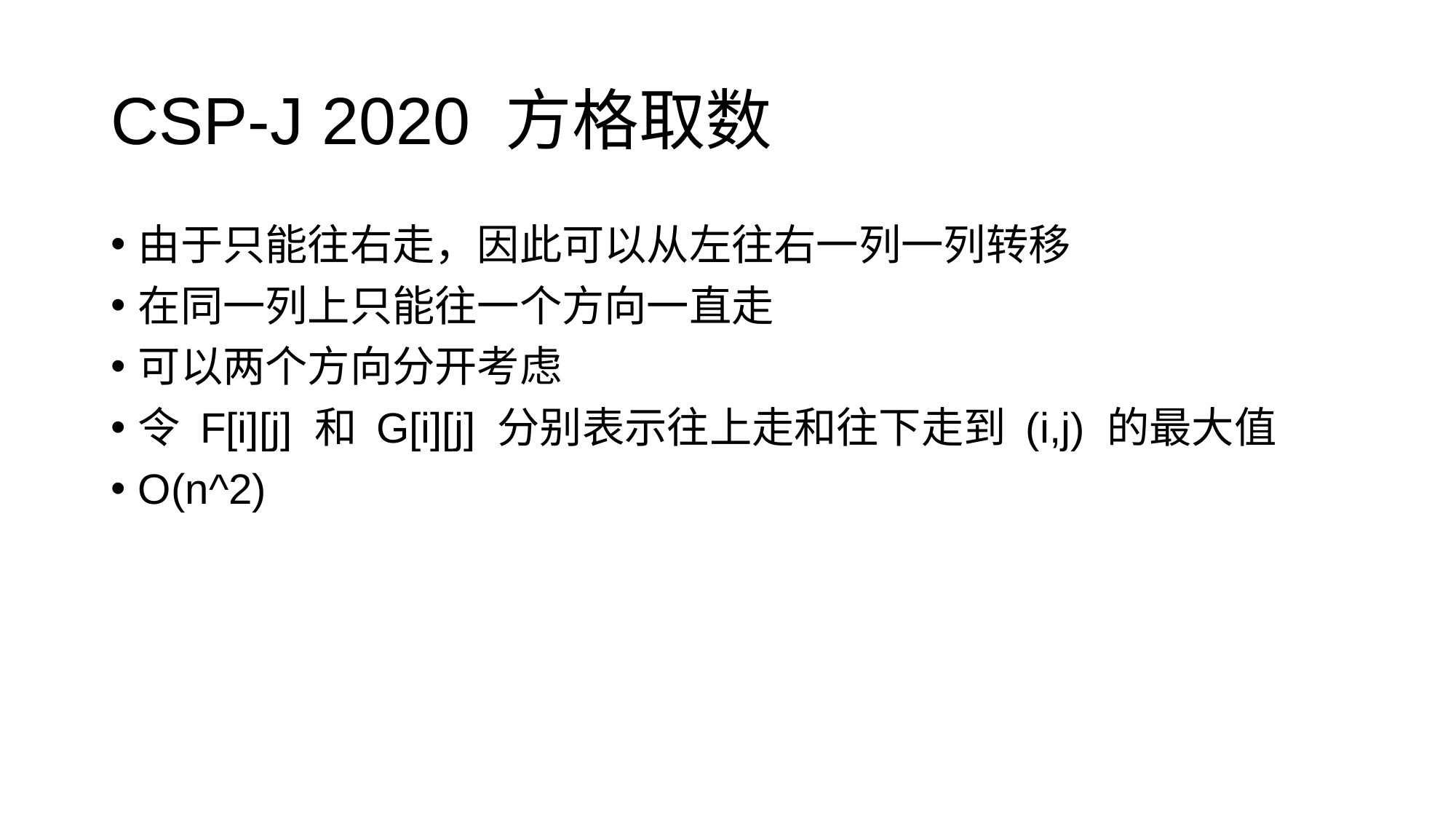

# CSP-J 2020 方格取数
由于只能往右走，因此可以从左往右一列一列转移
在同一列上只能往一个方向一直走
可以两个方向分开考虑
令 F[i][j] 和 G[i][j] 分别表示往上走和往下走到 (i,j) 的最大值
O(n^2)